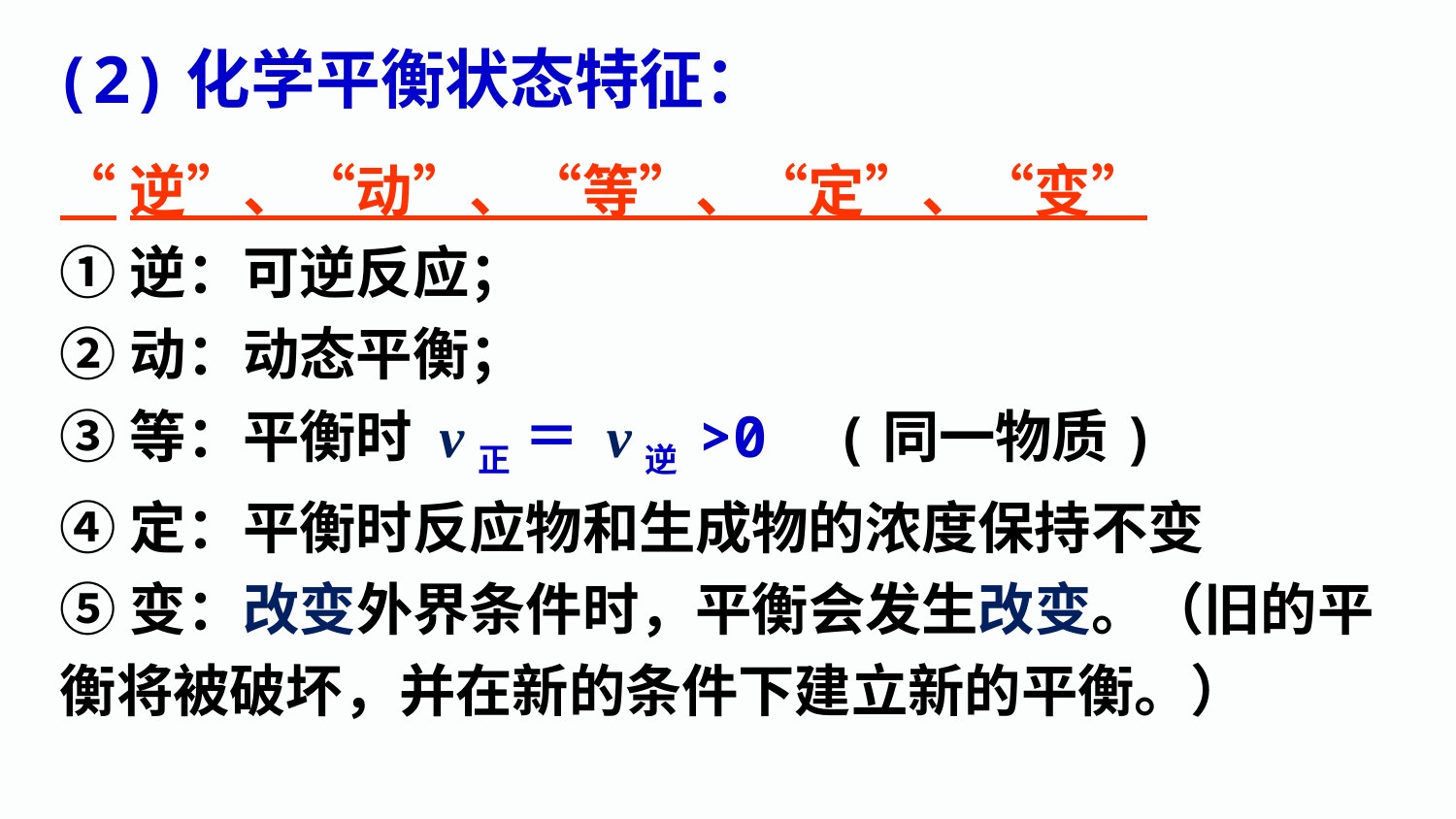

(2)化学平衡状态特征：
“逆”、“动”、“等”、“定”、“变”
①逆：可逆反应；
②动：动态平衡；
③等：平衡时 v正 ＝ v逆 >0  (同一物质)
④定：平衡时反应物和生成物的浓度保持不变
⑤变：改变外界条件时，平衡会发生改变。（旧的平衡将被破坏，并在新的条件下建立新的平衡。）